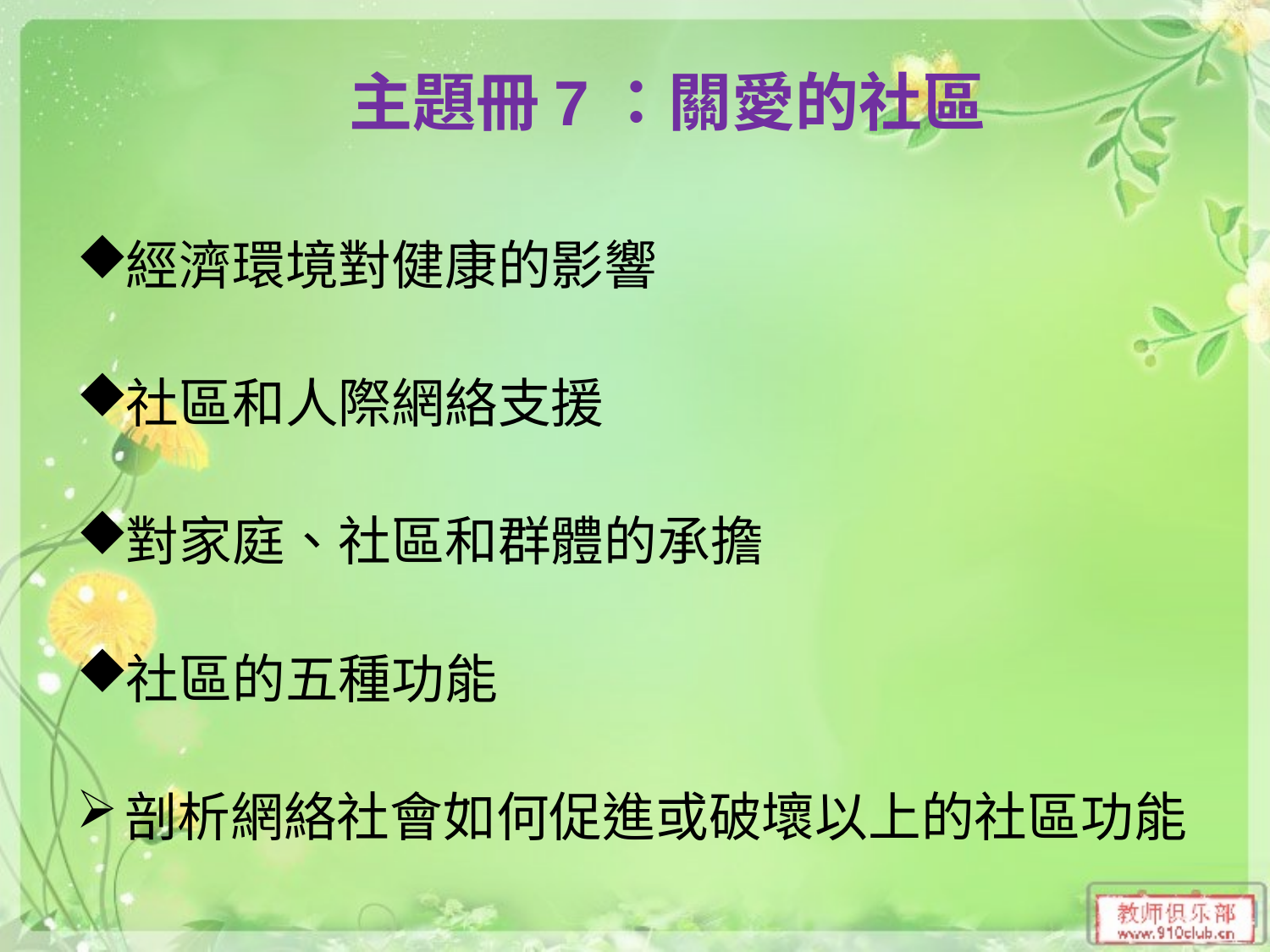

主題冊7：關愛的社區
經濟環境對健康的影響
社區和人際網絡支援
對家庭、社區和群體的承擔
社區的五種功能
剖析網絡社會如何促進或破壞以上的社區功能